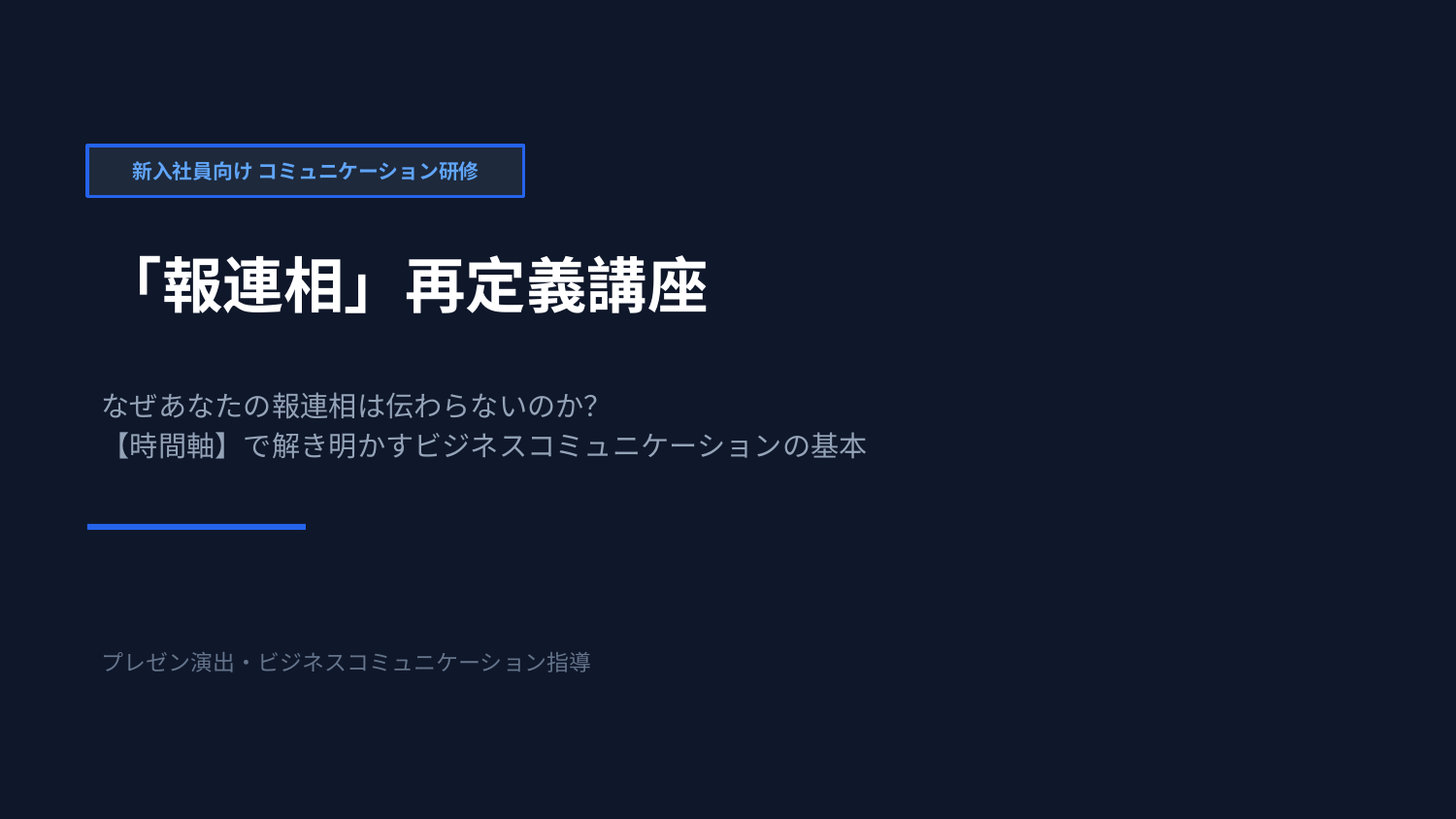

新入社員向け コミュニケーション研修
「報連相」再定義講座
なぜあなたの報連相は伝わらないのか？
【時間軸】で解き明かすビジネスコミュニケーションの基本

プレゼン演出・ビジネスコミュニケーション指導